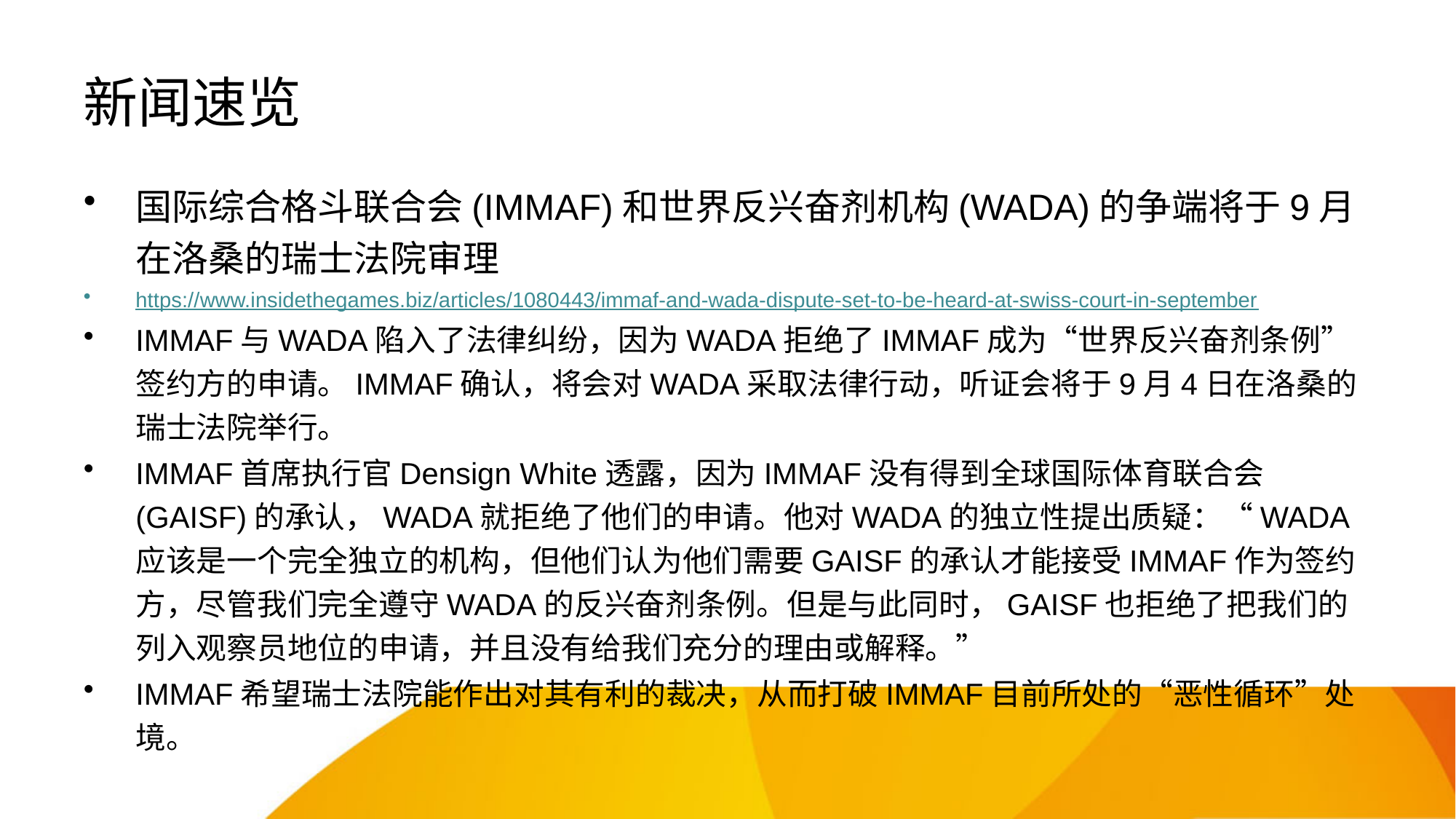

# 新闻速览
国际综合格斗联合会(IMMAF)和世界反兴奋剂机构(WADA)的争端将于9月在洛桑的瑞士法院审理
https://www.insidethegames.biz/articles/1080443/immaf-and-wada-dispute-set-to-be-heard-at-swiss-court-in-september
IMMAF与WADA陷入了法律纠纷，因为WADA拒绝了IMMAF成为“世界反兴奋剂条例”签约方的申请。IMMAF确认，将会对WADA采取法律行动，听证会将于9月4日在洛桑的瑞士法院举行。
IMMAF首席执行官Densign White透露，因为IMMAF没有得到全球国际体育联合会(GAISF)的承认，WADA就拒绝了他们的申请。他对WADA的独立性提出质疑：“WADA应该是一个完全独立的机构，但他们认为他们需要GAISF的承认才能接受IMMAF作为签约方，尽管我们完全遵守WADA的反兴奋剂条例。但是与此同时，GAISF也拒绝了把我们的列入观察员地位的申请，并且没有给我们充分的理由或解释。”
IMMAF希望瑞士法院能作出对其有利的裁决，从而打破IMMAF目前所处的“恶性循环”处境。